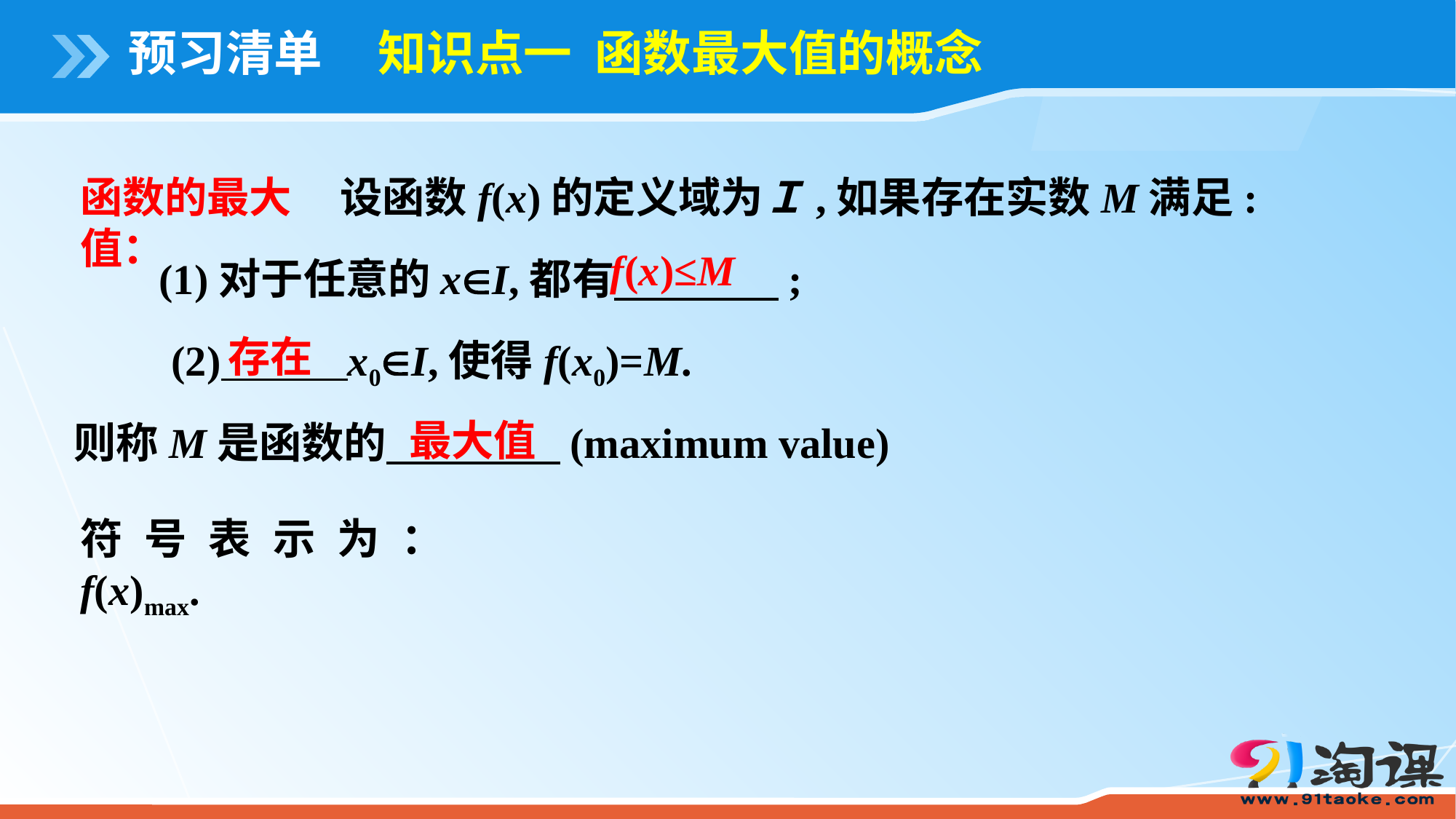

# 预习清单     知识点一  函数最大值的概念
函数的最大值：
设函数f(x)的定义域为Ｉ,如果存在实数M满足:
f(x)≤M
(1)对于任意的x∈I,都有                 ;
存在
(2)            x0∈I,使得f(x0)=M.
最大值
则称M是函数的                  (maximum value)
符号表示为：f(x)max.